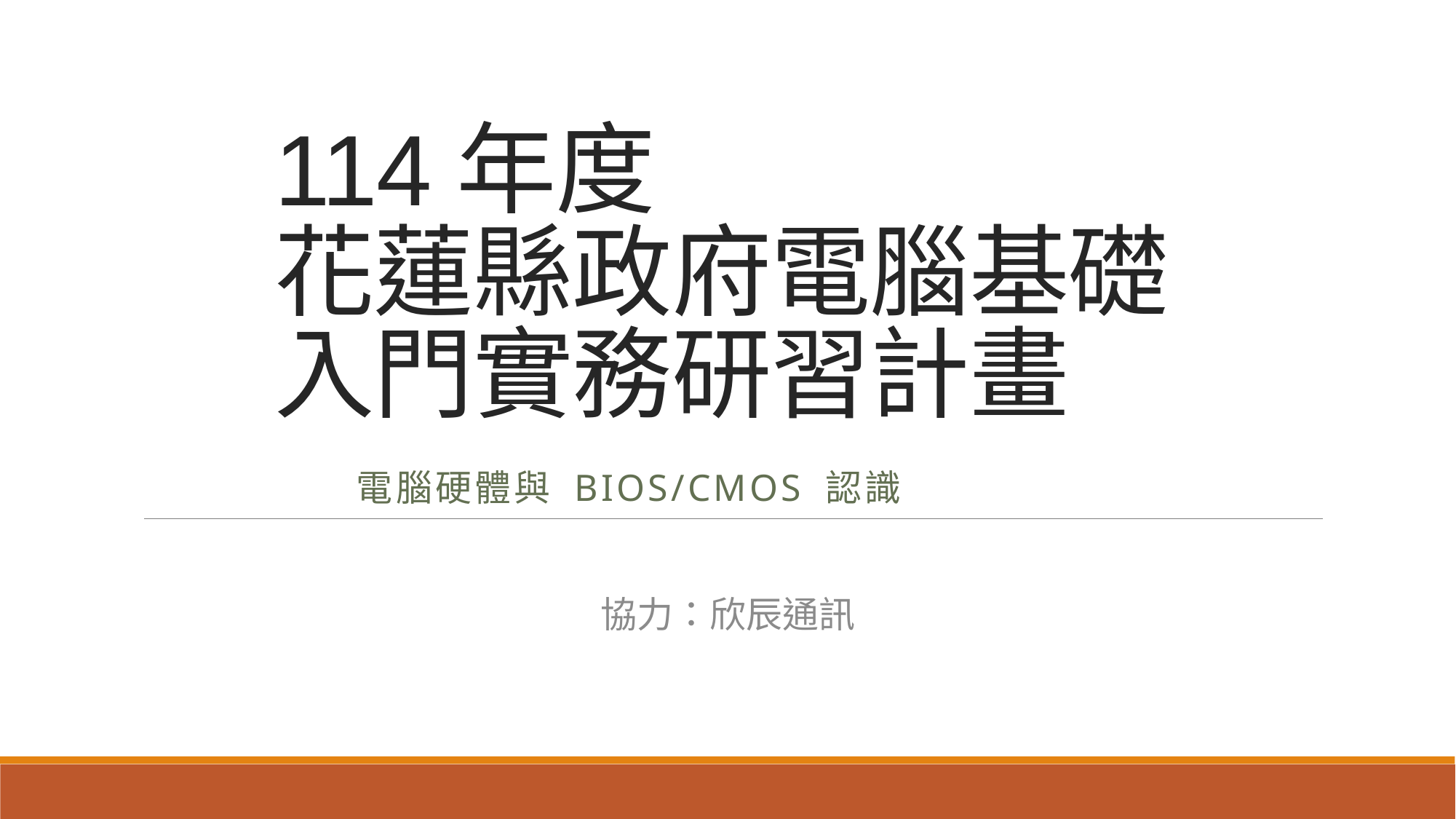

# 114年度 花蓮縣政府電腦基礎入門實務研習計畫
電腦硬體與 BIOS/CMOS 認識

協力：欣辰通訊